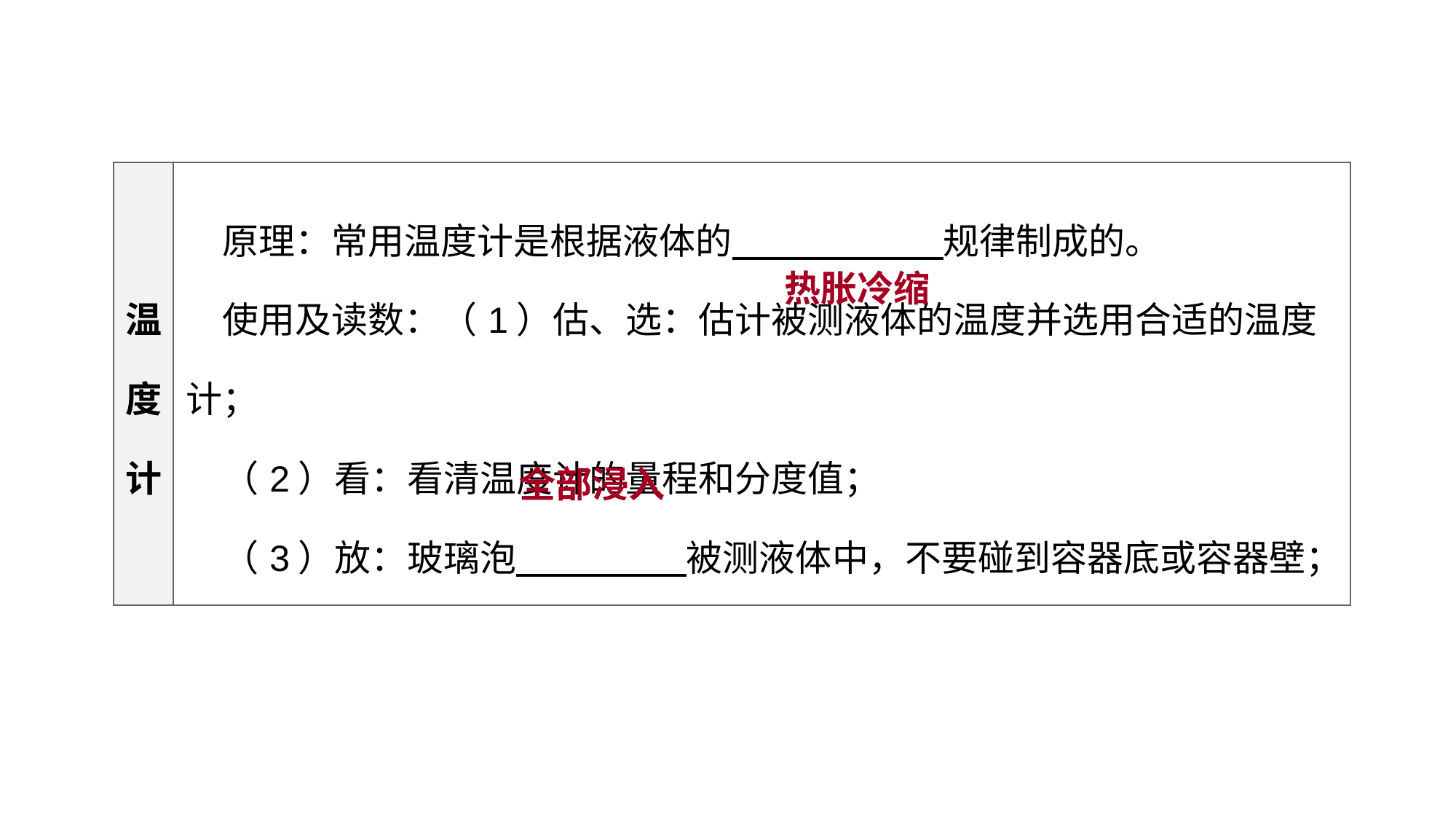

| 温度计 | 原理：常用温度计是根据液体的　　 　　规律制成的。  　使用及读数：（1）估、选：估计被测液体的温度并选用合适的温度计； 　（2）看：看清温度计的量程和分度值； 　（3）放：玻璃泡　　 　　被测液体中，不要碰到容器底或容器壁； |
| --- | --- |
教材梳理 夯实基础
热胀冷缩
全部浸入